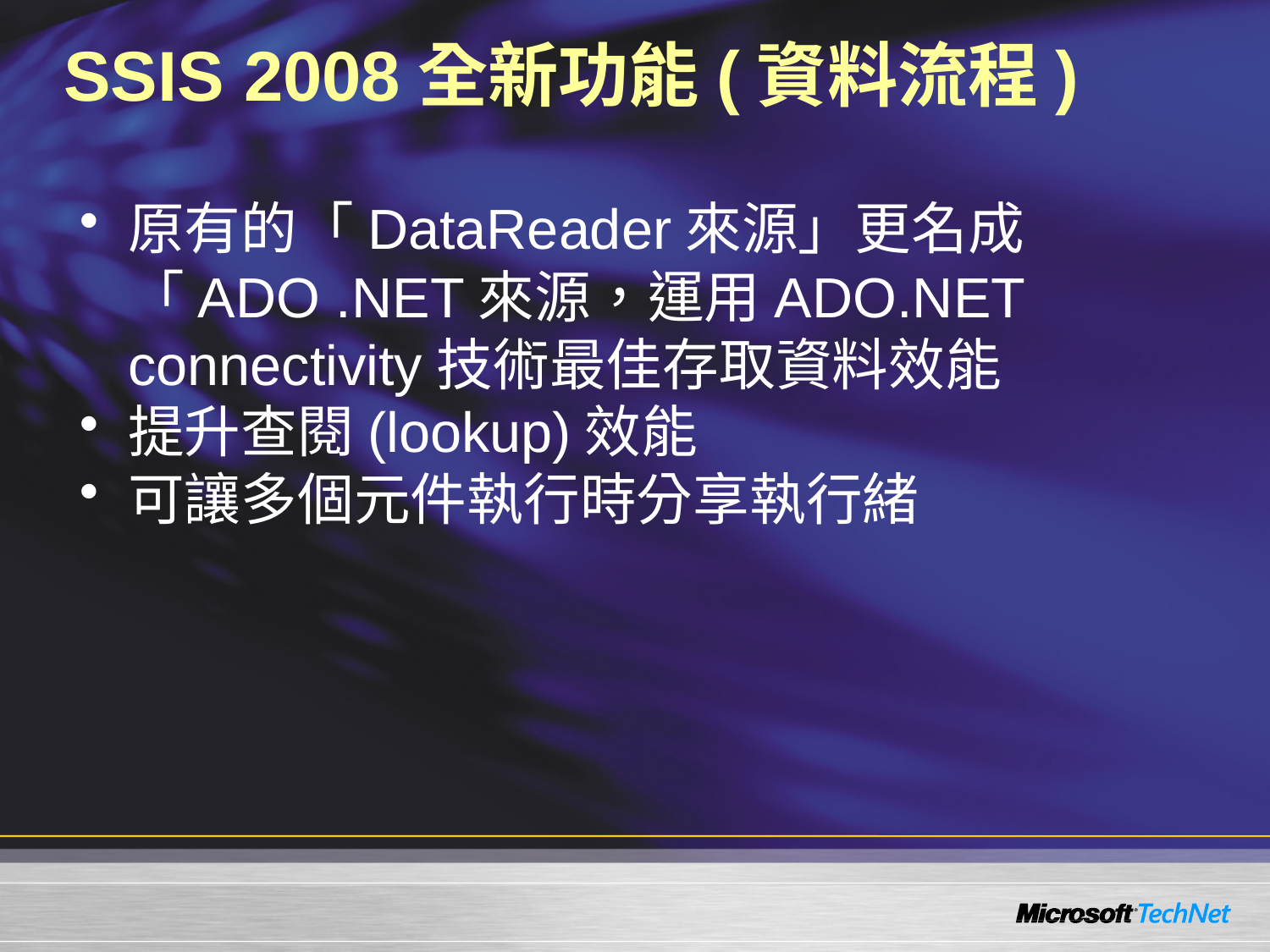

# SSIS 2008全新功能(資料流程)
原有的「DataReader來源」更名成「ADO .NET來源，運用ADO.NET connectivity技術最佳存取資料效能
提升查閱(lookup)效能
可讓多個元件執行時分享執行緒